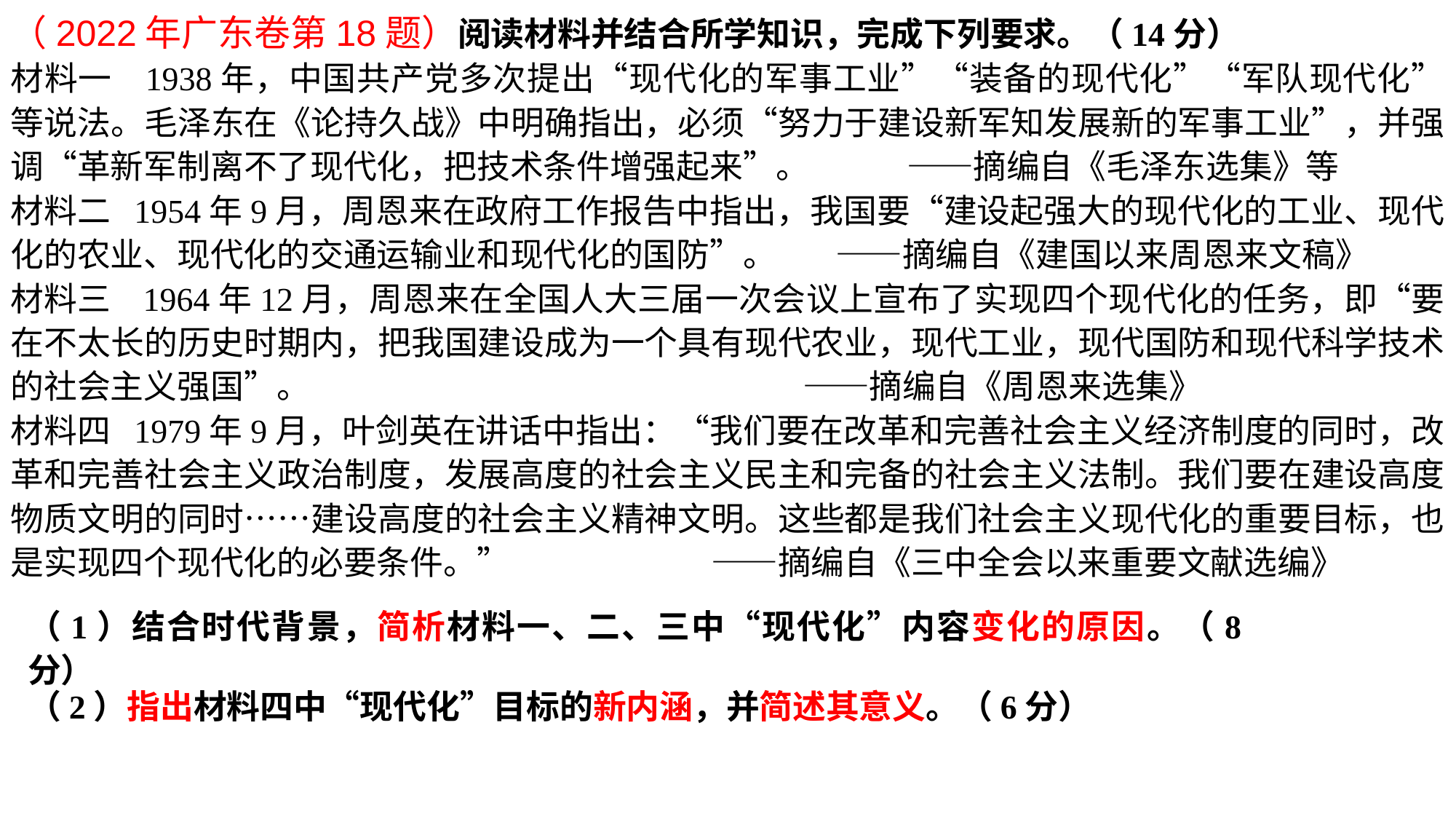

（2022年广东卷第18题）阅读材料并结合所学知识，完成下列要求。（14分）
材料一   1938年，中国共产党多次提出“现代化的军事工业”“装备的现代化”“军队现代化”等说法。毛泽东在《论持久战》中明确指出，必须“努力于建设新军知发展新的军事工业”，并强调“革新军制离不了现代化，把技术条件增强起来”。             ——摘编自《毛泽东选集》等
材料二  1954年9月，周恩来在政府工作报告中指出，我国要“建设起强大的现代化的工业、现代化的农业、现代化的交通运输业和现代化的国防”。        ——摘编自《建国以来周恩来文稿》
材料三   1964年12月，周恩来在全国人大三届一次会议上宣布了实现四个现代化的任务，即“要在不太长的历史时期内，把我国建设成为一个具有现代农业，现代工业，现代国防和现代科学技术的社会主义强国”。                                                                  ——摘编自《周恩来选集》
材料四  1979年9月，叶剑英在讲话中指出：“我们要在改革和完善社会主义经济制度的同时，改革和完善社会主义政治制度，发展高度的社会主义民主和完备的社会主义法制。我们要在建设高度物质文明的同时……建设高度的社会主义精神文明。这些都是我们社会主义现代化的重要目标，也是实现四个现代化的必要条件。”                           ——摘编自《三中全会以来重要文献选编》

（1）结合时代背景，简析材料一、二、三中“现代化”内容变化的原因。（8分）
（2）指出材料四中“现代化”目标的新内涵，并简述其意义。（6分）